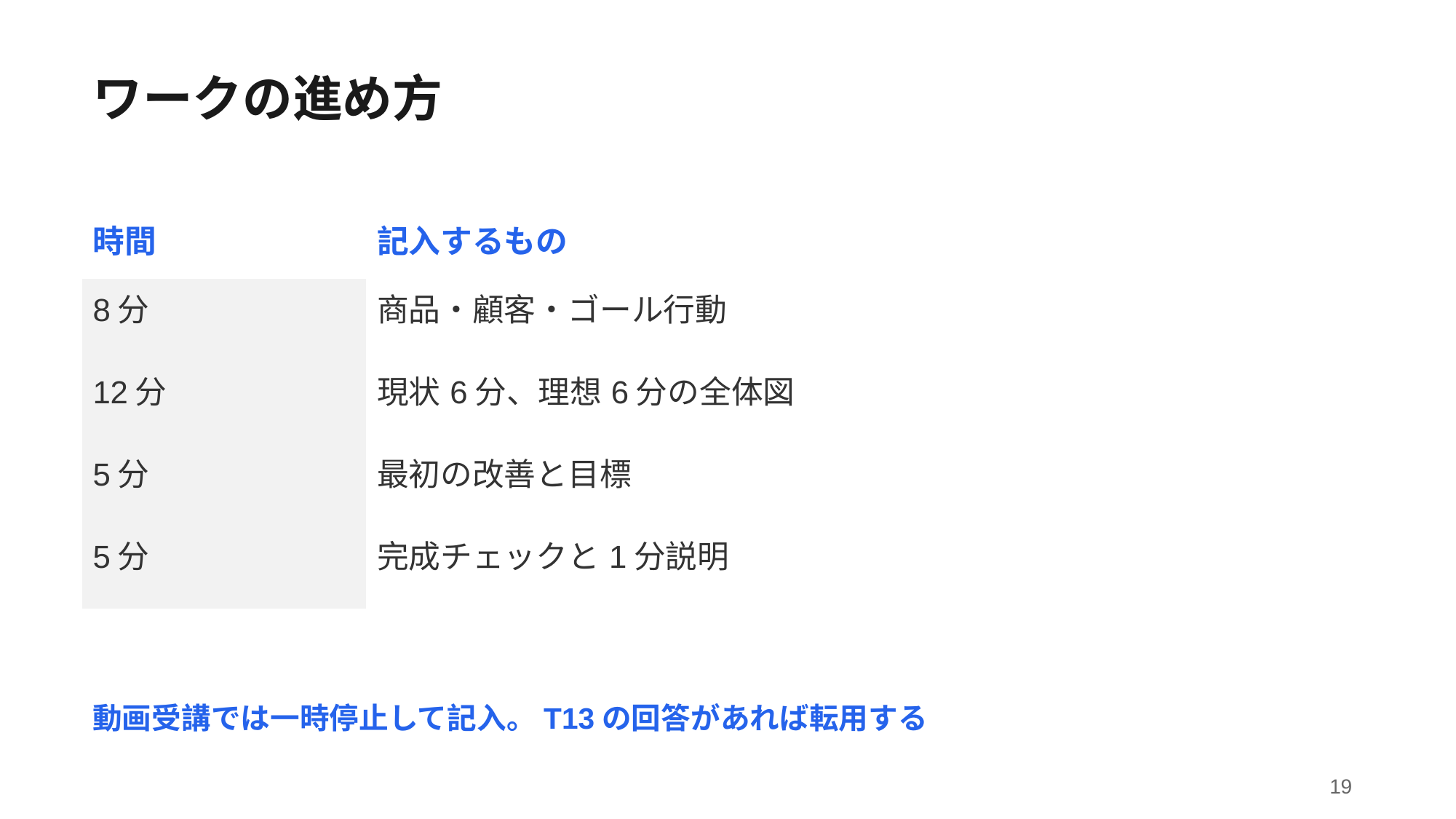

ワークの進め方
| 時間 | 記入するもの |
| --- | --- |
| 8分 | 商品・顧客・ゴール行動 |
| 12分 | 現状6分、理想6分の全体図 |
| 5分 | 最初の改善と目標 |
| 5分 | 完成チェックと1分説明 |
動画受講では一時停止して記入。T13の回答があれば転用する
19